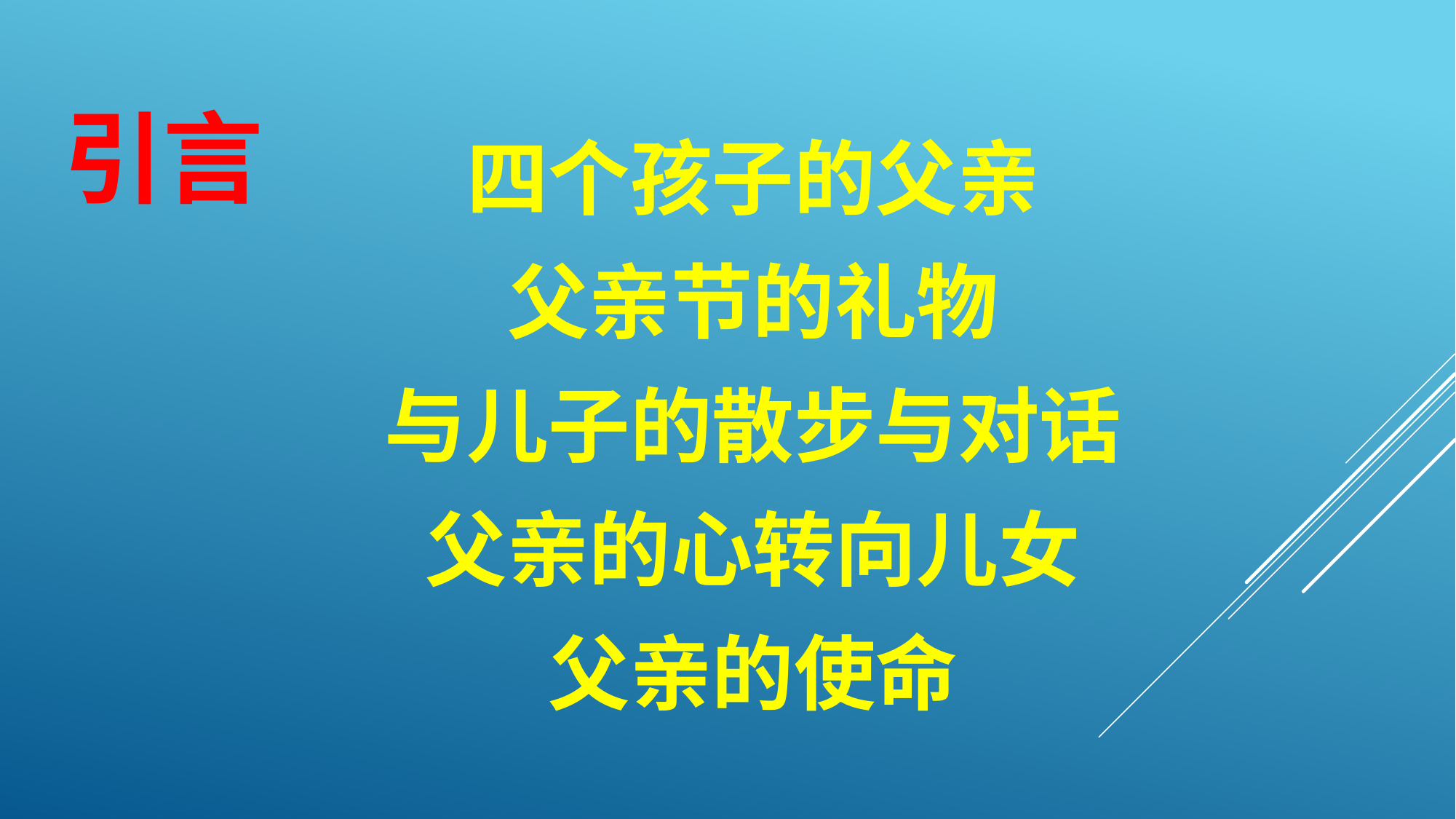

# 引言
四个孩子的父亲
父亲节的礼物
与儿子的散步与对话
父亲的心转向儿女
父亲的使命